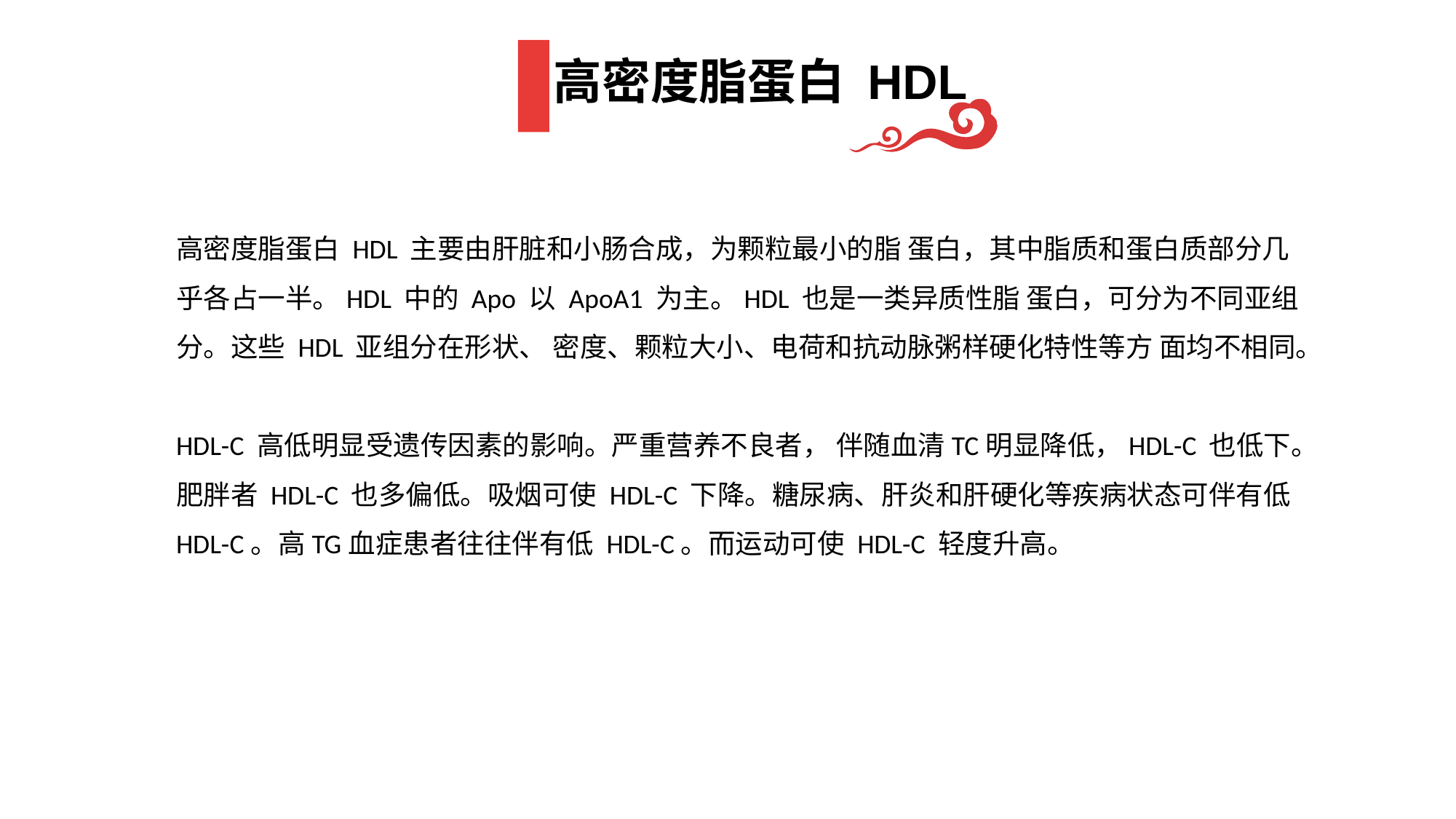

# 高密度脂蛋白 HDL
高密度脂蛋白 HDL 主要由肝脏和小肠合成，为颗粒最小的脂 蛋白，其中脂质和蛋白质部分几乎各占一半。HDL 中的 Apo 以 ApoA1 为主。HDL 也是一类异质性脂 蛋白，可分为不同亚组分。这些 HDL 亚组分在形状、 密度、颗粒大小、电荷和抗动脉粥样硬化特性等方 面均不相同。

HDL-C 高低明显受遗传因素的影响。严重营养不良者， 伴随血清TC明显降低，HDL-C 也低下。肥胖者 HDL-C 也多偏低。吸烟可使 HDL-C 下降。糖尿病、肝炎和肝硬化等疾病状态可伴有低 HDL-C。高TG血症患者往往伴有低 HDL-C。而运动可使 HDL-C 轻度升高。